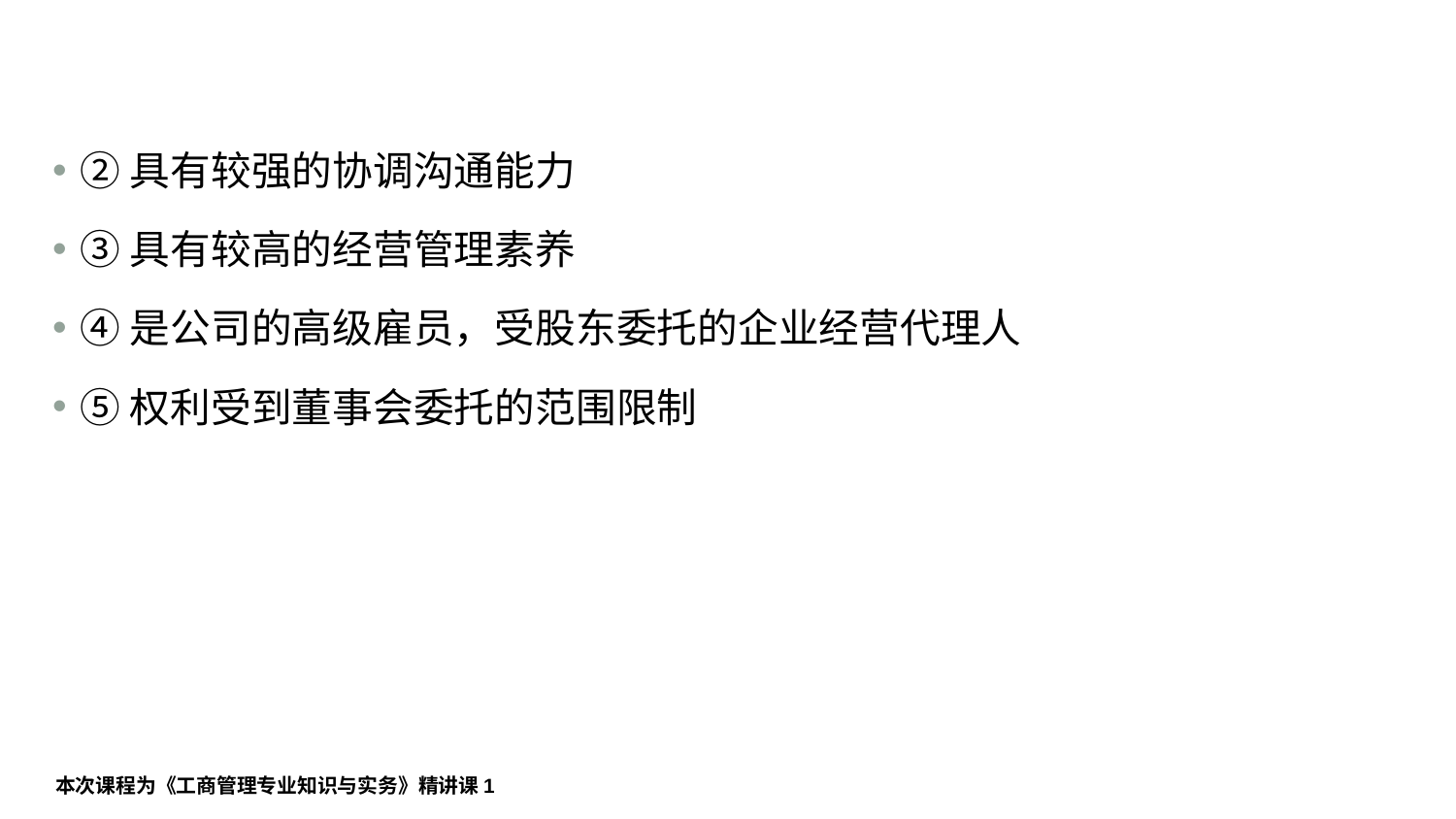

#
②具有较强的协调沟通能力
③具有较高的经营管理素养
④是公司的高级雇员，受股东委托的企业经营代理人
⑤权利受到董事会委托的范围限制